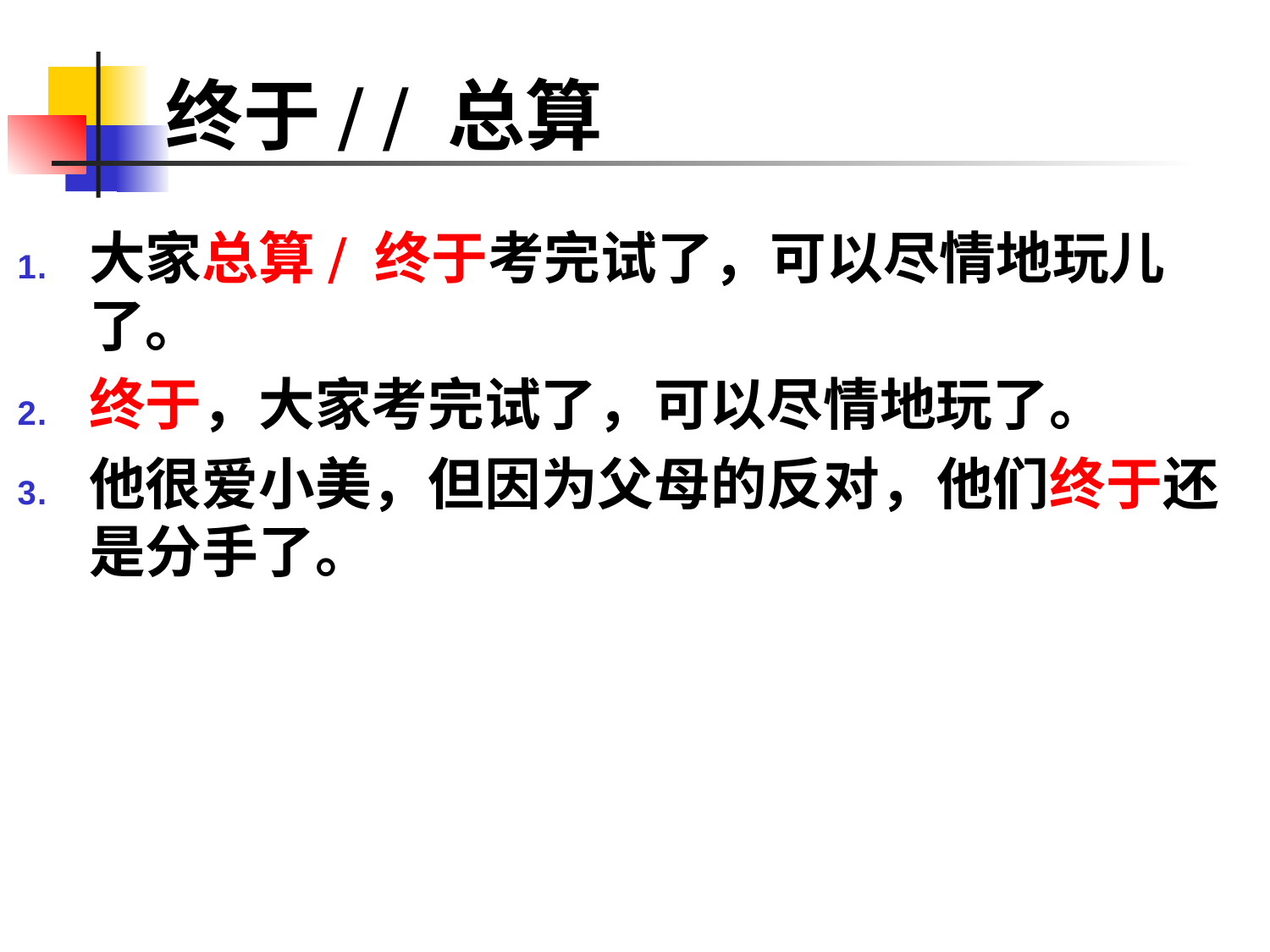

# 终于//总算
大家总算/终于考完试了，可以尽情地玩儿了。
终于，大家考完试了，可以尽情地玩了。
他很爱小美，但因为父母的反对，他们终于还是分手了。